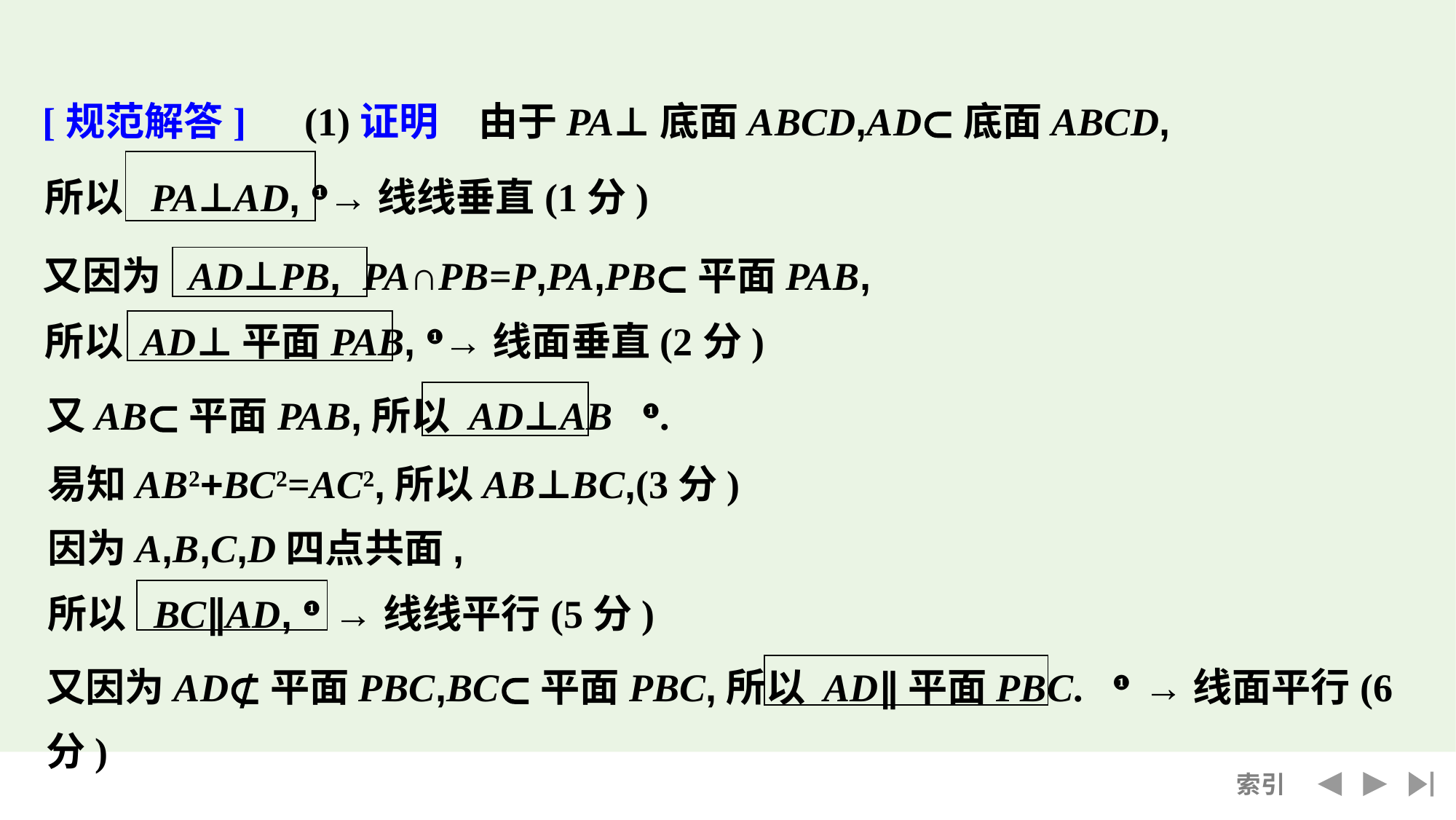

[规范解答]　(1)证明　由于PA⊥底面ABCD,AD⊂底面ABCD,
所以  PA⊥AD, ❶→线线垂直(1分)
|  |
| --- |
又因为  AD⊥PB,  PA∩PB=P,PA,PB⊂平面PAB,
|  |
| --- |
所以 AD⊥平面PAB, ❶→线面垂直(2分)
|  |
| --- |
又AB⊂平面PAB,所以 AD⊥AB   ❶.
|  |
| --- |
易知AB2+BC2=AC2,所以AB⊥BC,(3分)
因为A,B,C,D四点共面,
所以  BC∥AD, ❶ →线线平行(5分)
|  |
| --- |
又因为AD⊄平面PBC,BC⊂平面PBC,所以 AD∥平面PBC.   ❶ →线面平行(6分)
|  |
| --- |